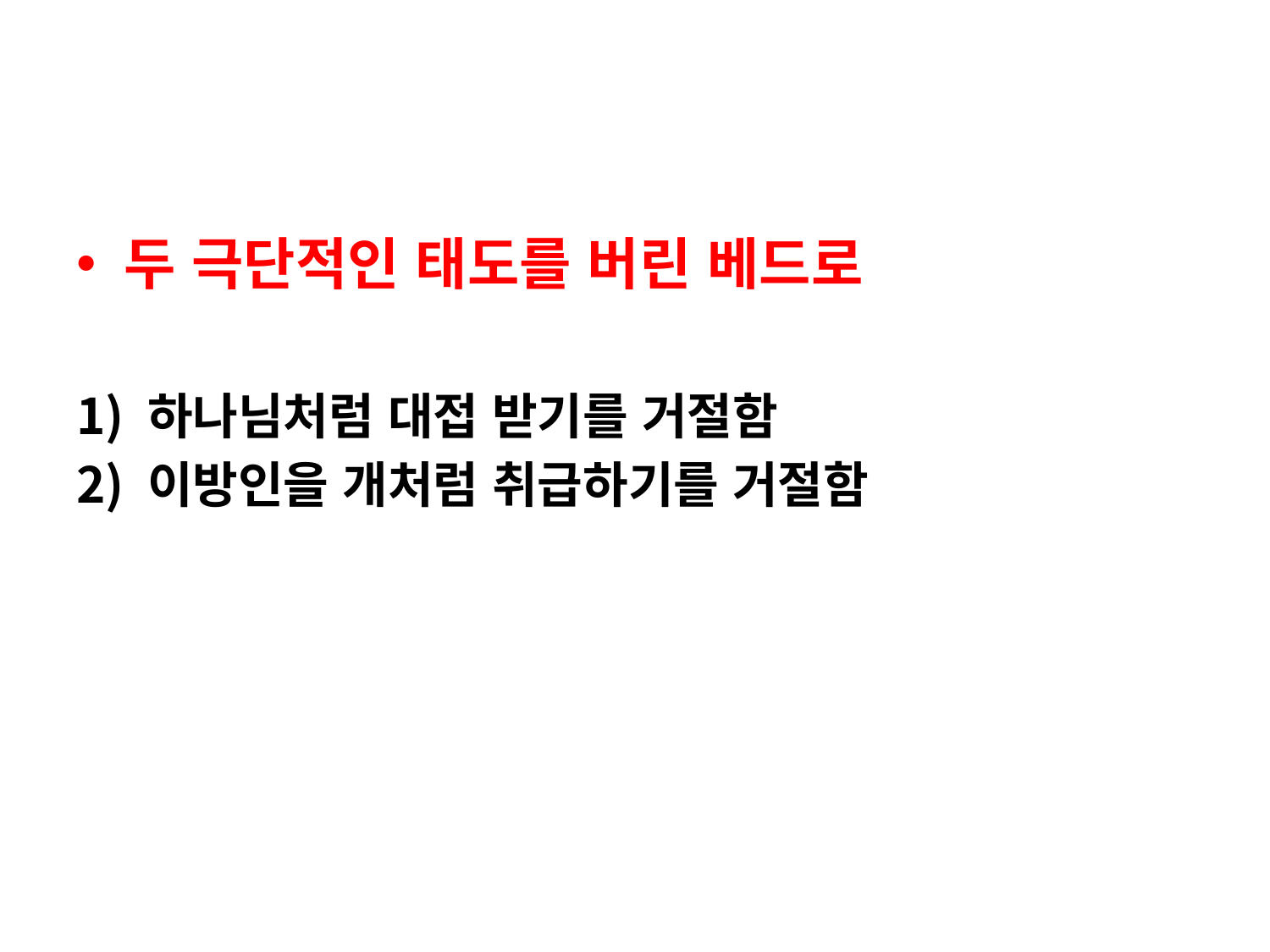

#
두 극단적인 태도를 버린 베드로

하나님처럼 대접 받기를 거절함
이방인을 개처럼 취급하기를 거절함